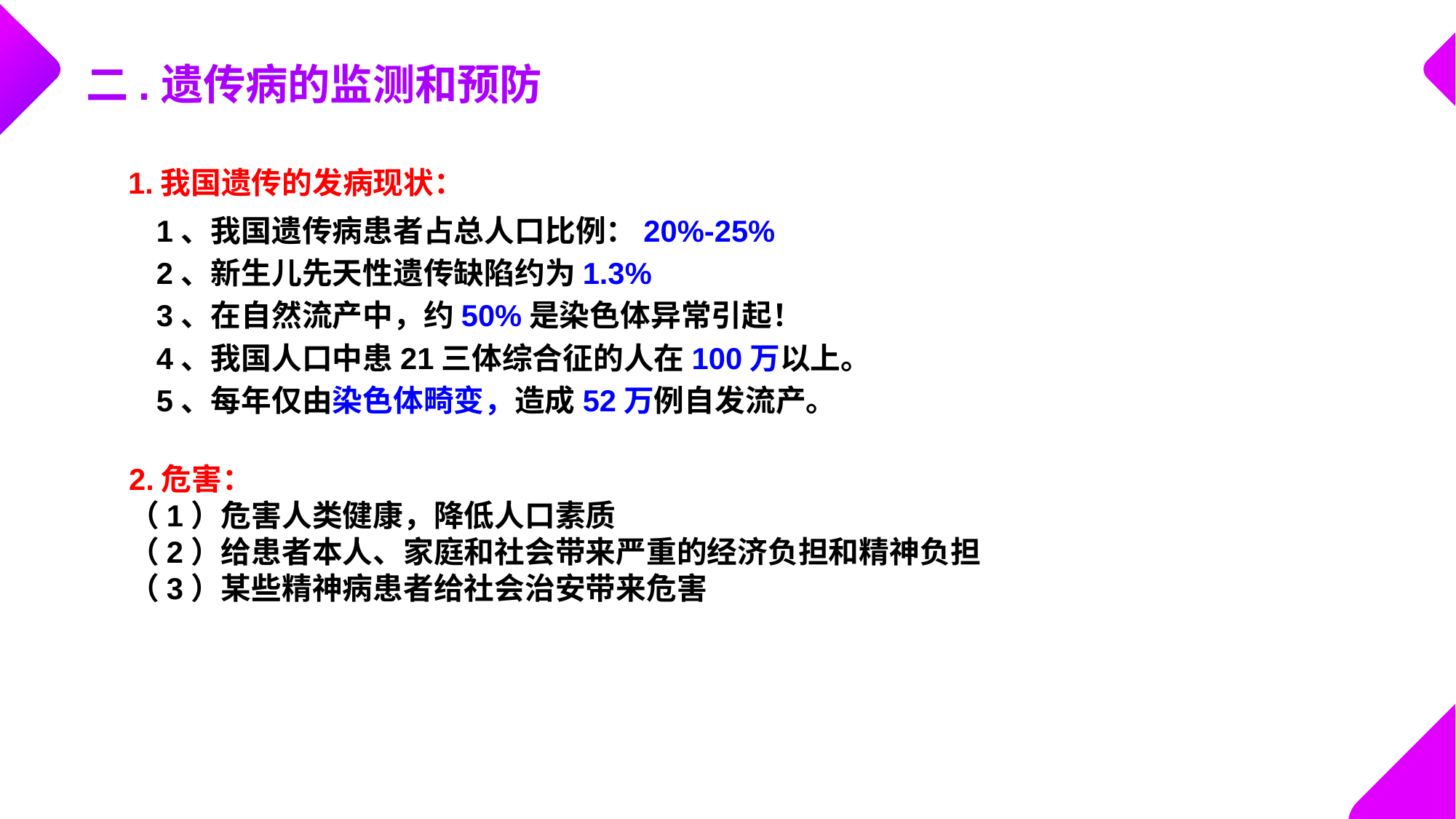

二.遗传病的监测和预防
1.我国遗传的发病现状：
1、我国遗传病患者占总人口比例：20%-25%
2、新生儿先天性遗传缺陷约为1.3%
3、在自然流产中，约50%是染色体异常引起！
4、我国人口中患21三体综合征的人在100万以上。
5、每年仅由染色体畸变，造成52万例自发流产。
2.危害：
（1）危害人类健康，降低人口素质
（2）给患者本人、家庭和社会带来严重的经济负担和精神负担
（3）某些精神病患者给社会治安带来危害